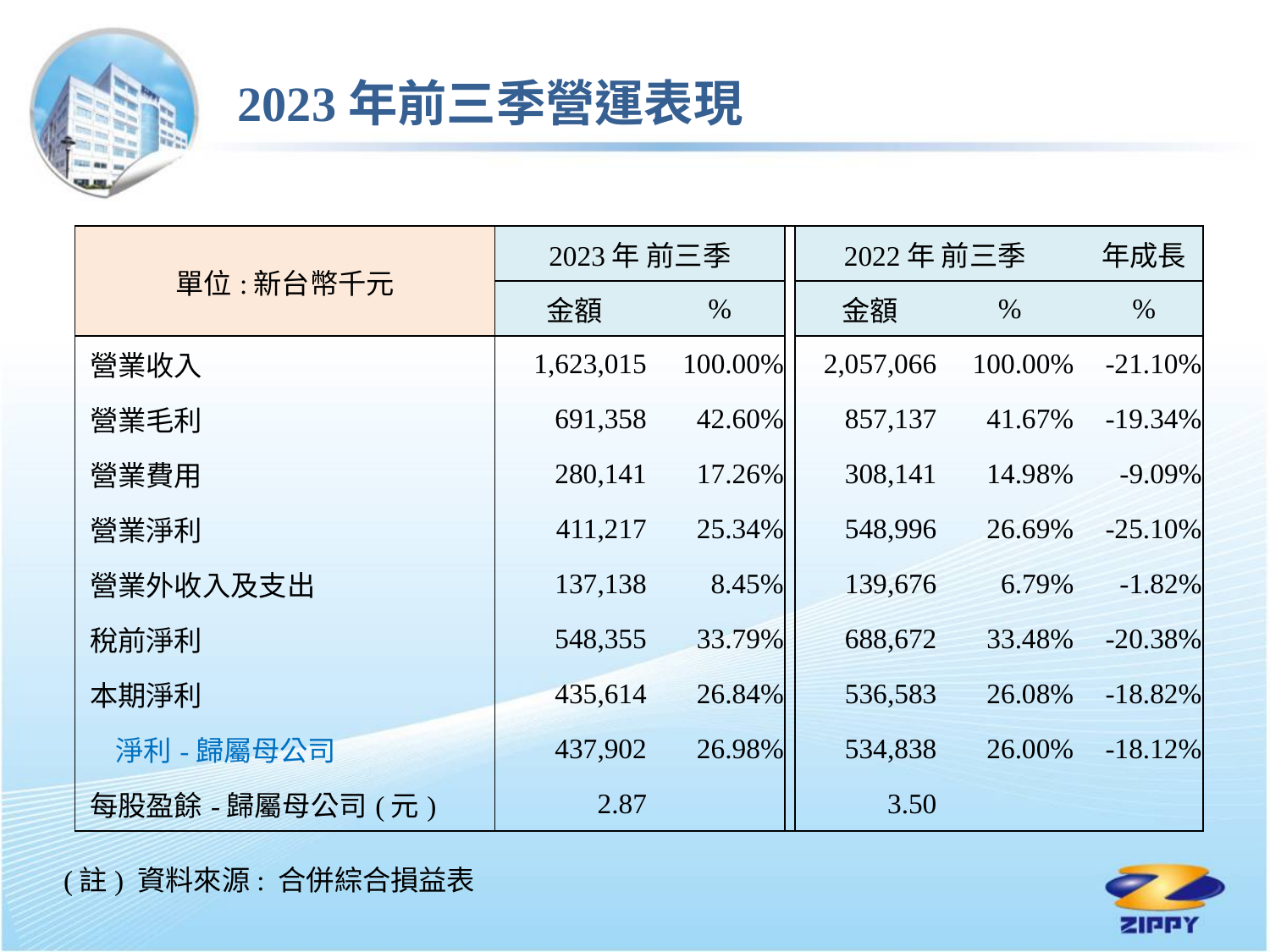

2023年前三季營運表現
| 單位:新台幣千元 | 2023年 前三季 |  |  | 2022年 前三季 |  |  | 年成長 |
| --- | --- | --- | --- | --- | --- | --- | --- |
|  | 金額 | % |  | 金額 | % |  | % |
| 營業收入 | 1,623,015 | 100.00% |  | 2,057,066 | 100.00% |  | -21.10% |
| 營業毛利 | 691,358 | 42.60% |  | 857,137 | 41.67% |  | -19.34% |
| 營業費用 | 280,141 | 17.26% |  | 308,141 | 14.98% |  | -9.09% |
| 營業淨利 | 411,217 | 25.34% |  | 548,996 | 26.69% |  | -25.10% |
| 營業外收入及支出 | 137,138 | 8.45% |  | 139,676 | 6.79% |  | -1.82% |
| 稅前淨利 | 548,355 | 33.79% |  | 688,672 | 33.48% |  | -20.38% |
| 本期淨利 | 435,614 | 26.84% |  | 536,583 | 26.08% |  | -18.82% |
| 淨利-歸屬母公司 | 437,902 | 26.98% |  | 534,838 | 26.00% |  | -18.12% |
| 每股盈餘-歸屬母公司(元) | 2.87 |  |  | 3.50 |  |  |  |
(註) 資料來源: 合併綜合損益表